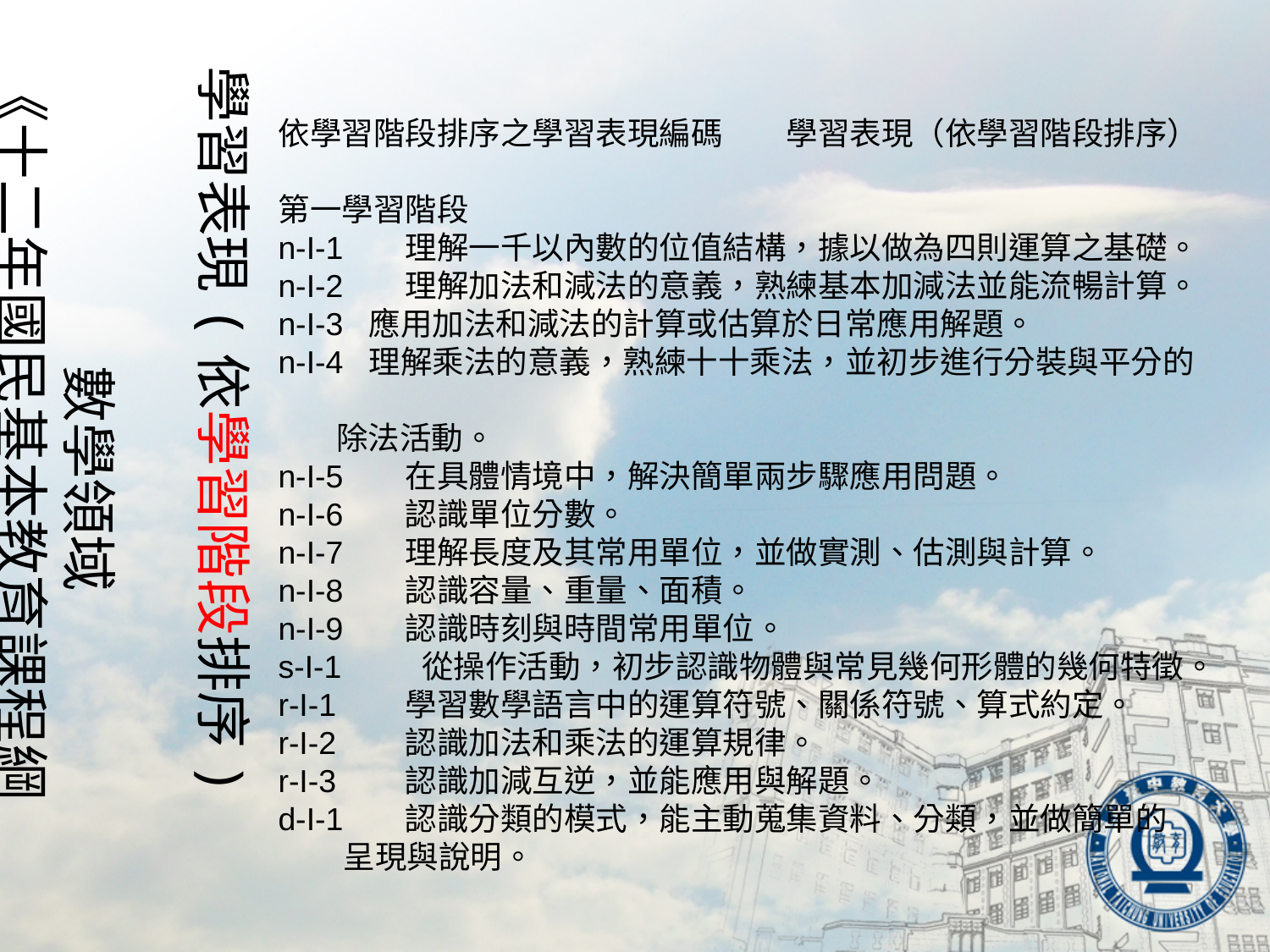

學習表現(依學習階段排序)
數學領域
《十二年國民基本教育課程綱要》
依學習階段排序之學習表現編碼	學習表現（依學習階段排序）
第一學習階段
n-I-1	理解一千以內數的位值結構，據以做為四則運算之基礎。
n-I-2	理解加法和減法的意義，熟練基本加減法並能流暢計算。
n-I-3  應用加法和減法的計算或估算於日常應用解題。
n-I-4  理解乘法的意義，熟練十十乘法，並初步進行分裝與平分的
       除法活動。
n-I-5	在具體情境中，解決簡單兩步驟應用問題。
n-I-6	認識單位分數。
n-I-7	理解長度及其常用單位，並做實測、估測與計算。
n-I-8	認識容量、重量、面積。
n-I-9	認識時刻與時間常用單位。
s-I-1	 從操作活動，初步認識物體與常見幾何形體的幾何特徵。
r-I-1	學習數學語言中的運算符號、關係符號、算式約定。
r-I-2	認識加法和乘法的運算規律。
r-I-3	認識加減互逆，並能應用與解題。
d-I-1	認識分類的模式，能主動蒐集資料、分類，並做簡單的
        呈現與說明。